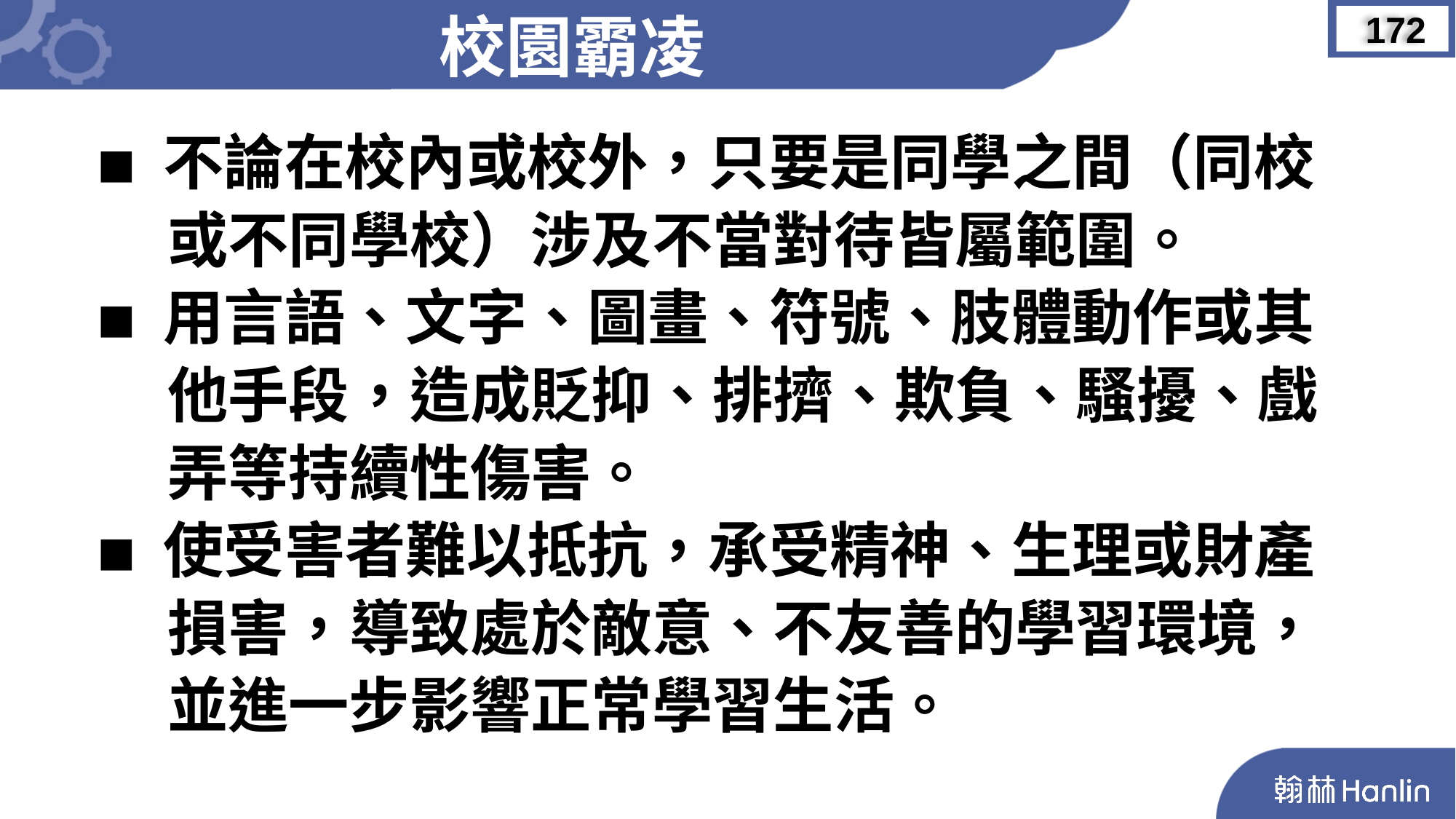

校園霸凌
172

◼︎ 不論在校內或校外，只要是同學之間（同校
    或不同學校）涉及不當對待皆屬範圍。
◼︎ 用言語、文字、圖畫、符號、肢體動作或其
    他手段，造成貶抑、排擠、欺負、騷擾、戲
    弄等持續性傷害。
◼︎ 使受害者難以抵抗，承受精神、生理或財產
    損害，導致處於敵意、不友善的學習環境，
    並進一步影響正常學習生活。